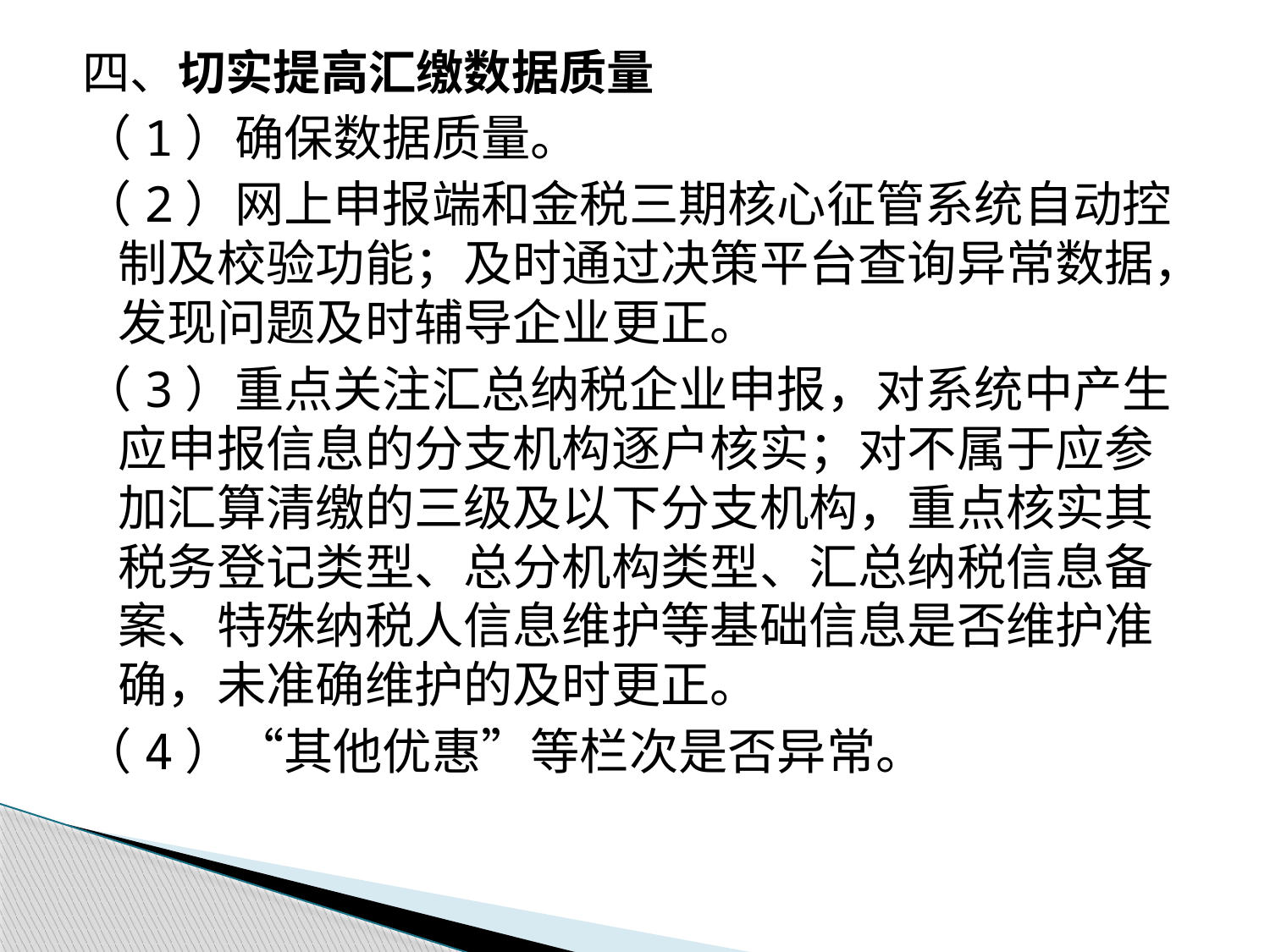

四、切实提高汇缴数据质量
（1）确保数据质量。
（2）网上申报端和金税三期核心征管系统自动控制及校验功能；及时通过决策平台查询异常数据，发现问题及时辅导企业更正。
（3）重点关注汇总纳税企业申报，对系统中产生应申报信息的分支机构逐户核实；对不属于应参加汇算清缴的三级及以下分支机构，重点核实其税务登记类型、总分机构类型、汇总纳税信息备案、特殊纳税人信息维护等基础信息是否维护准确，未准确维护的及时更正。
（4）“其他优惠”等栏次是否异常。